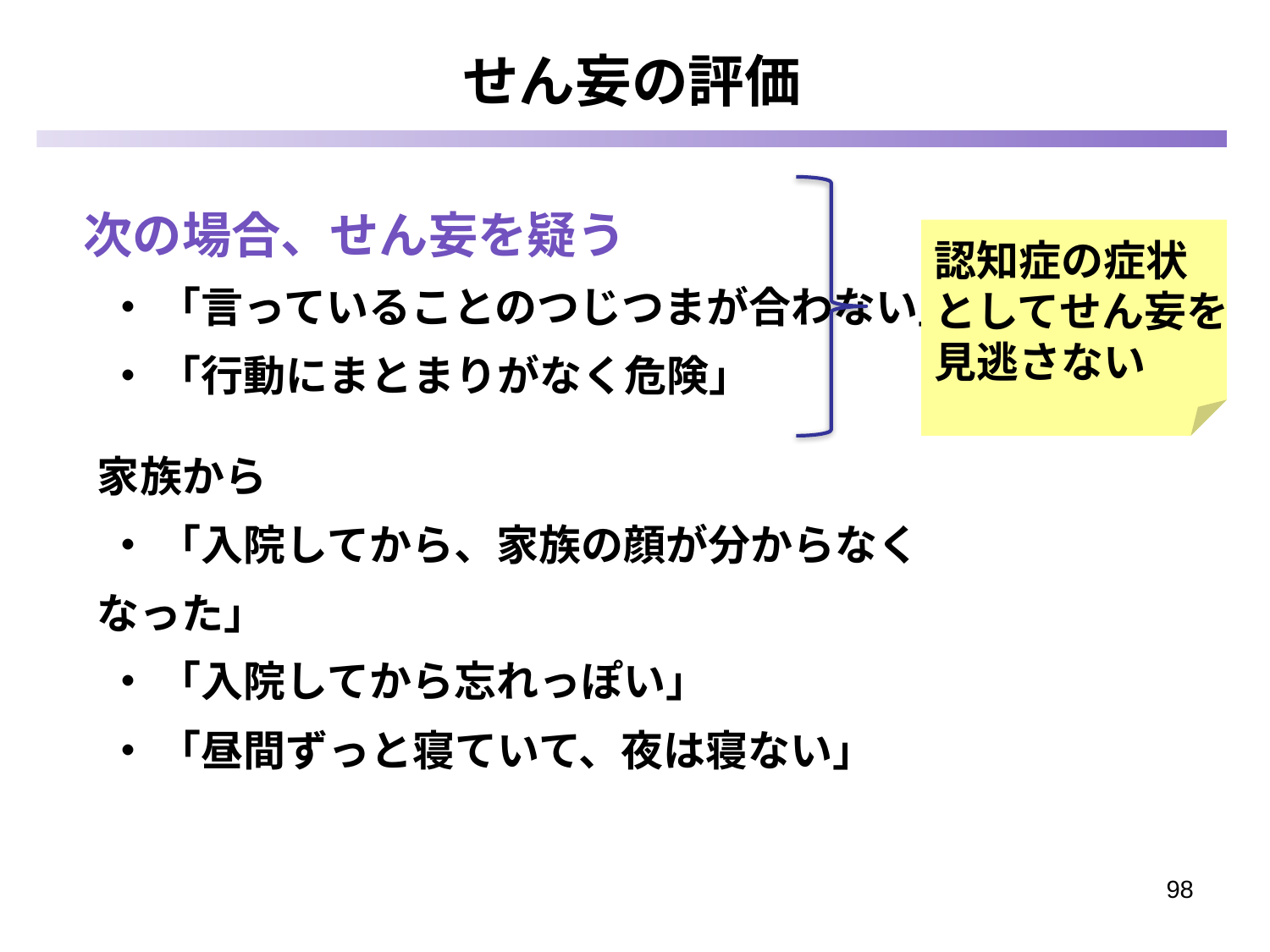

せん妄の評価

  次の場合、せん妄を疑う
     ・ 「言っていることのつじつまが合わない」
     ・ 「行動にまとまりがなく危険」
    家族から
     ・ 「入院してから、家族の顔が分からなくなった」
     ・ 「入院してから忘れっぽい」
     ・ 「昼間ずっと寝ていて、夜は寝ない」

認知症の症状
としてせん妄を
見逃さない
98